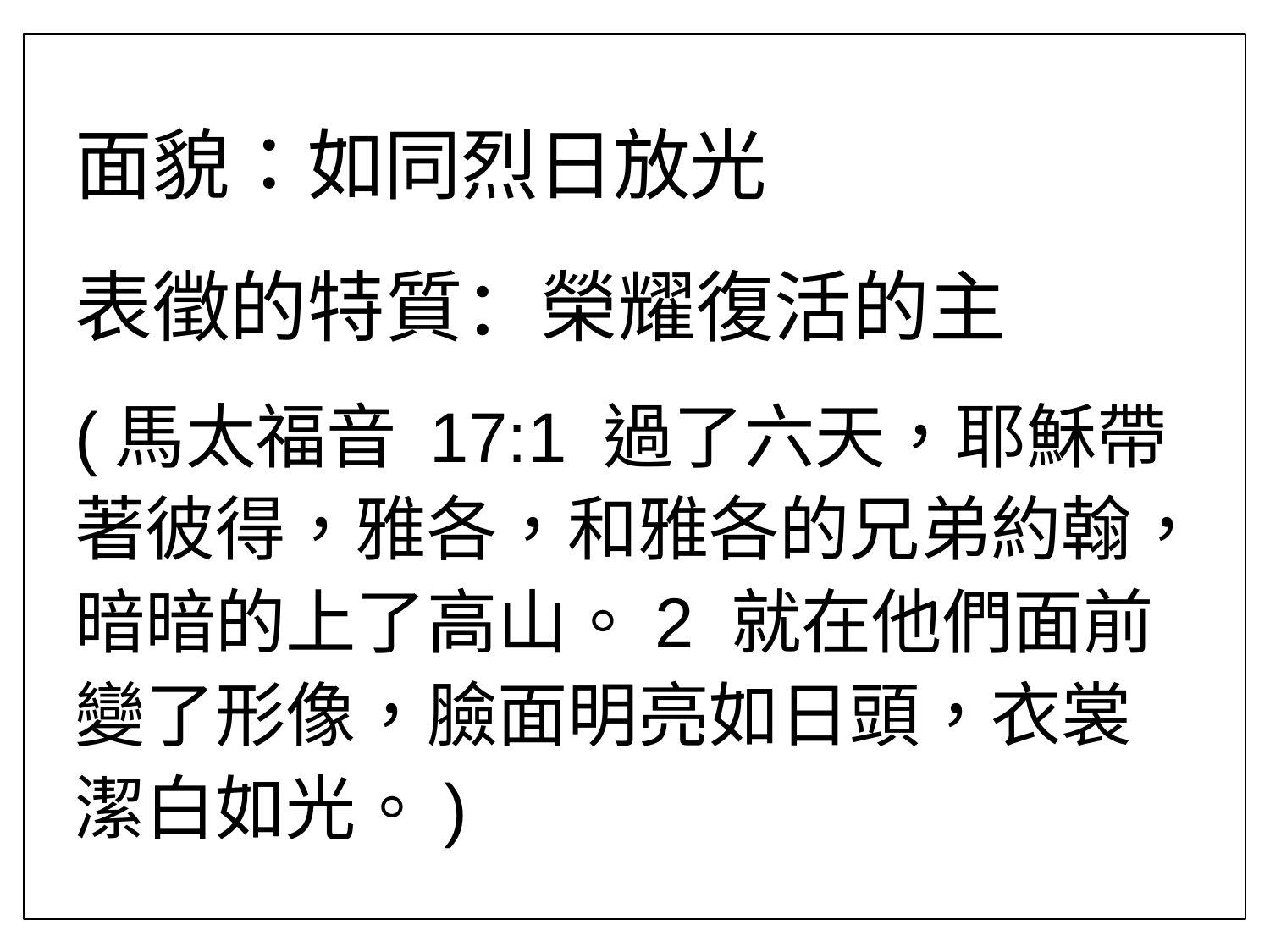

面貌：如同烈日放光
表徵的特質：榮耀復活的主
(馬太福音 17:1 過了六天，耶穌帶著彼得，雅各，和雅各的兄弟約翰，暗暗的上了高山。2 就在他們面前變了形像，臉面明亮如日頭，衣裳潔白如光。)